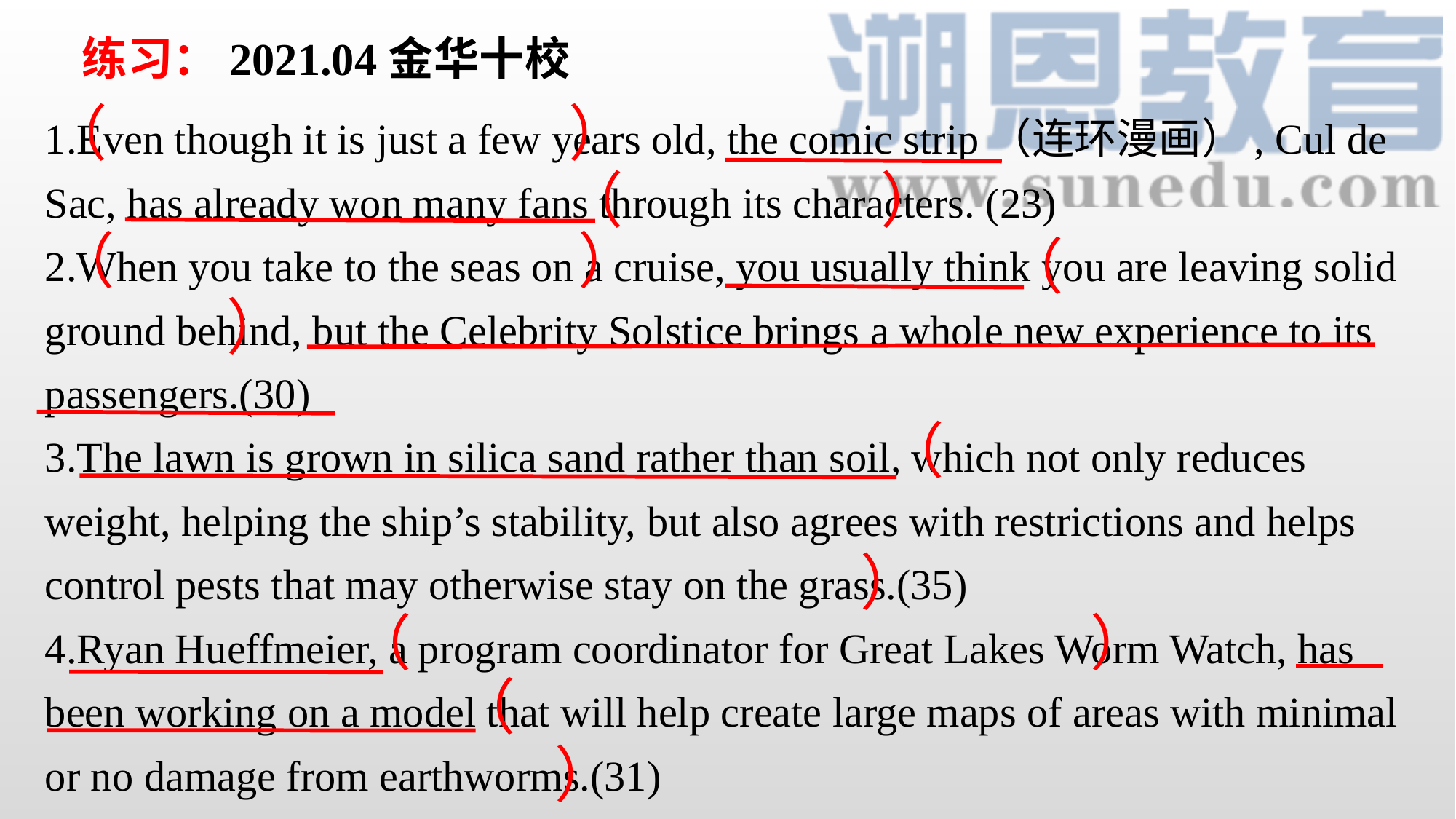

练习：2021.04金华十校
（                                  ）
1.Even though it is just a few years old, the comic strip（连环漫画）, Cul de Sac, has already won many fans through its characters. (23)
2.When you take to the seas on a cruise, you usually think you are leaving solid ground behind, but the Celebrity Solstice brings a whole new experience to its passengers.(30)
3.The lawn is grown in silica sand rather than soil, which not only reduces weight, helping the ship’s stability, but also agrees with restrictions and helps control pests that may otherwise stay on the grass.(35)
4.Ryan Hueffmeier, a program coordinator for Great Lakes Worm Watch, has been working on a model that will help create large maps of areas with minimal or no damage from earthworms.(31)
（                   ）
（                                  ）
（

                   ）

（

）
（                                                  ）
（
）